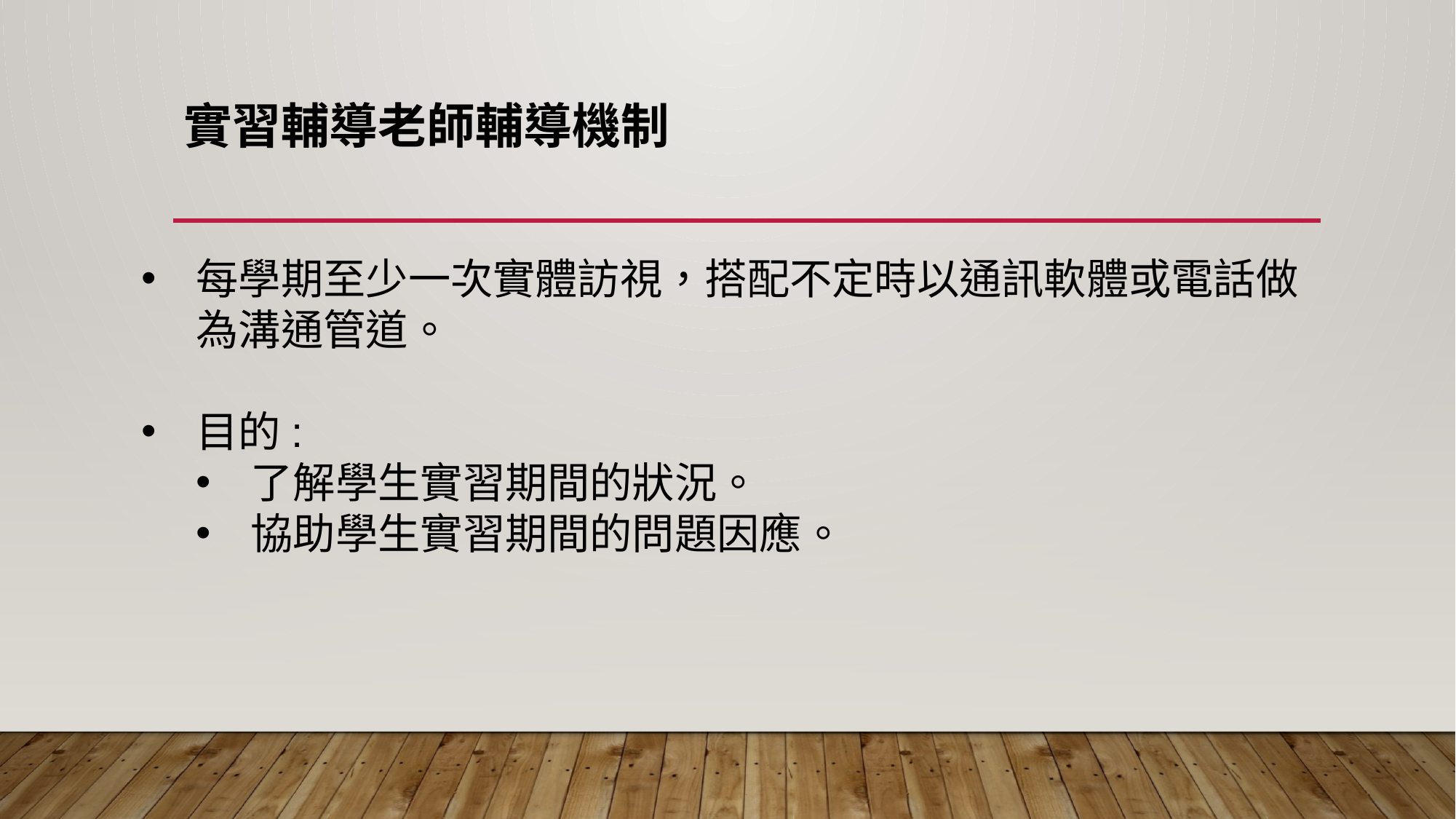

# 實習輔導老師輔導機制
每學期至少一次實體訪視，搭配不定時以通訊軟體或電話做為溝通管道。

目的:
了解學生實習期間的狀況。
協助學生實習期間的問題因應。